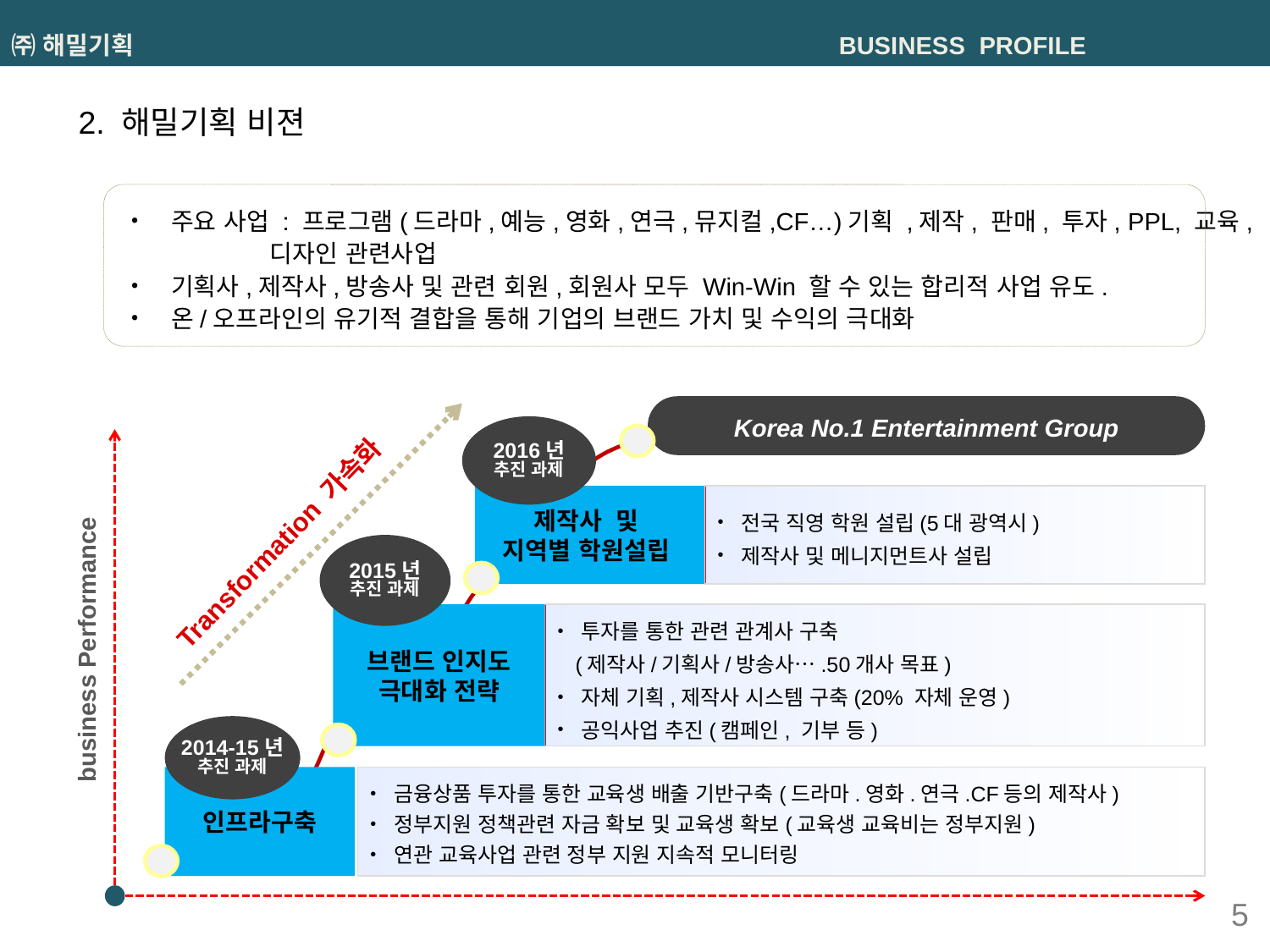

# ㈜ 해밀기획                                                                                                    BUSINESS  PROFILE
2. 해밀기획 비젼

주요 사업 : 프로그램(드라마,예능,영화,연극,뮤지컬,CF…)기획 ,제작, 판매, 투자, PPL, 교육,
                   디자인 관련사업
기획사,제작사,방송사 및 관련 회원,회원사 모두 Win-Win 할 수 있는 합리적 사업 유도.
온/오프라인의 유기적 결합을 통해 기업의 브랜드 가치 및 수익의 극대화
Korea No.1 Entertainment Group
2016년
추진 과제

제작사  및
지역별 학원설립
전국 직영 학원 설립(5대 광역시)
제작사 및 메니지먼트사 설립
Transformation 가속화

2015년
추진 과제

business Performance

브랜드 인지도
극대화 전략

투자를 통한 관련 관계사 구축
   (제작사/기획사/방송사….50개사 목표)
자체 기획,제작사 시스템 구축(20% 자체 운영)
공익사업 추진(캠페인, 기부 등)
business Performance
2014-15년
추진 과제

인프라구축
금융상품 투자를 통한 교육생 배출 기반구축(드라마.영화.연극.CF등의 제작사)
정부지원 정책관련 자금 확보 및 교육생 확보(교육생 교육비는 정부지원)
연관 교육사업 관련 정부 지원 지속적 모니터링

5